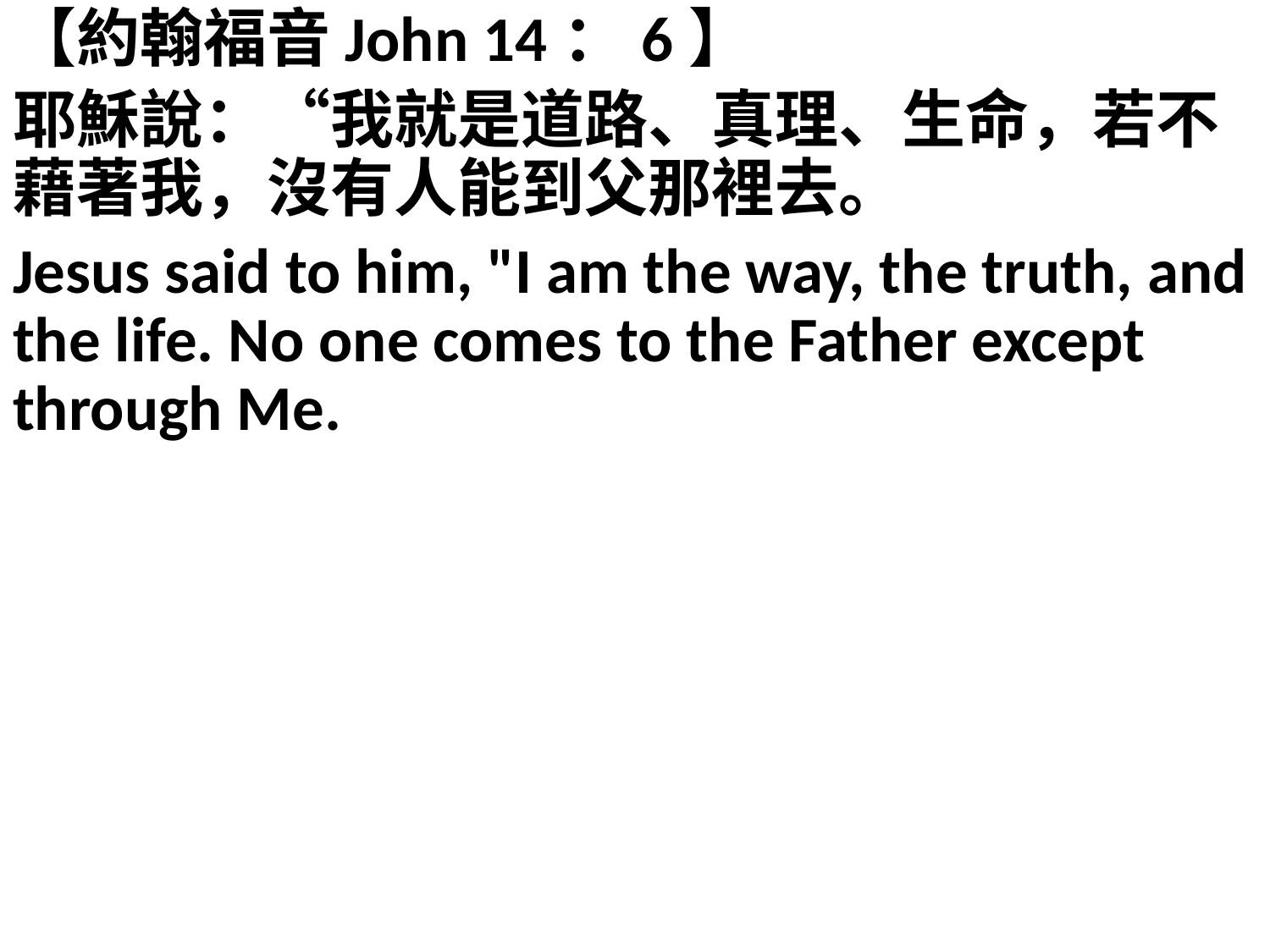

【約翰福音John 14：6】
耶穌說：“我就是道路、真理、生命，若不藉著我，沒有人能到父那裡去。
Jesus said to him, "I am the way, the truth, and the life. No one comes to the Father except through Me.